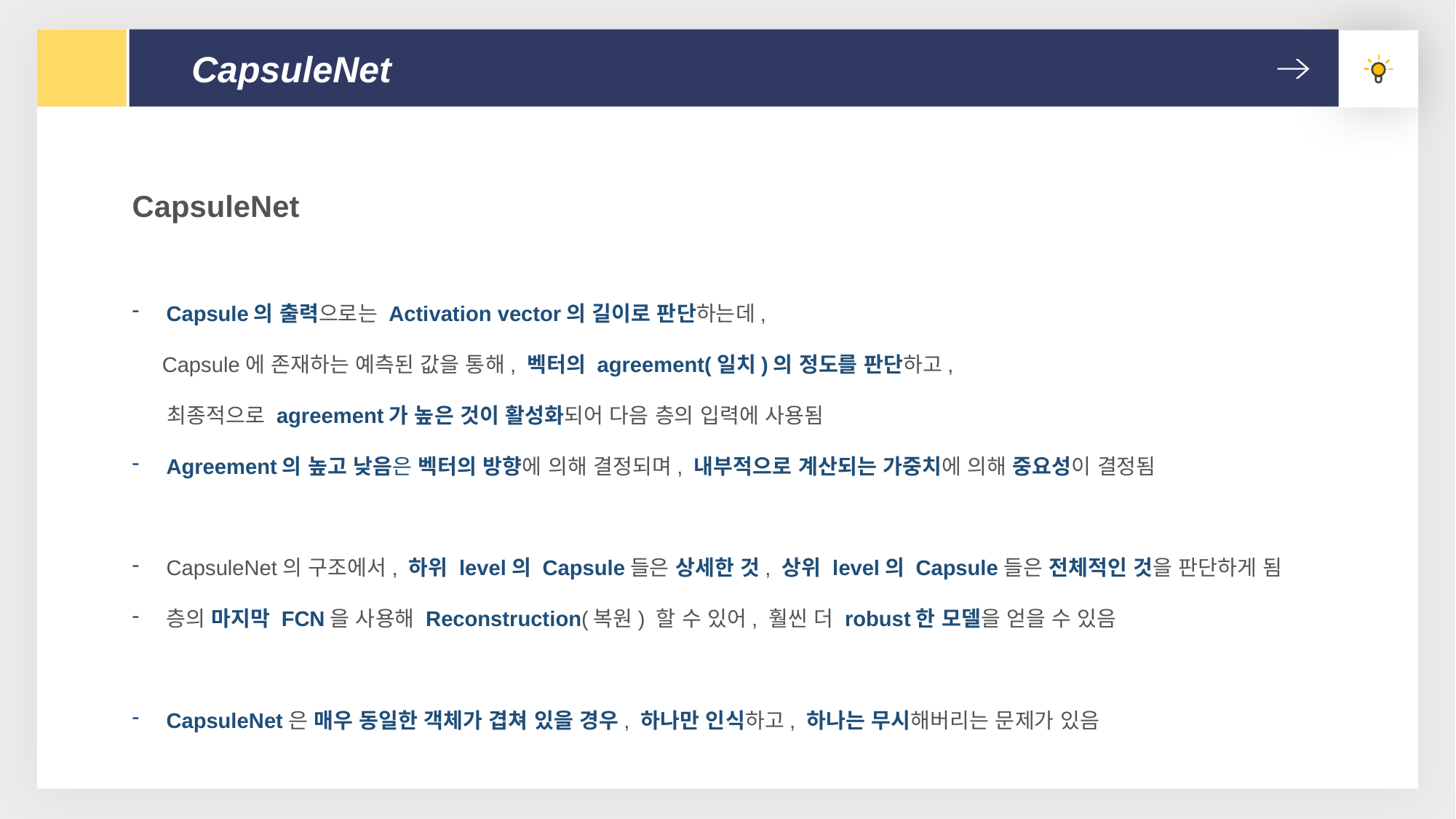

CapsuleNet

CapsuleNet

Capsule의 출력으로는 Activation vector의 길이로 판단하는데,
     Capsule에 존재하는 예측된 값을 통해, 벡터의 agreement(일치)의 정도를 판단하고,
     최종적으로 agreement가 높은 것이 활성화되어 다음 층의 입력에 사용됨
Agreement의 높고 낮음은 벡터의 방향에 의해 결정되며, 내부적으로 계산되는 가중치에 의해 중요성이 결정됨

CapsuleNet의 구조에서, 하위 level의 Capsule들은 상세한 것, 상위 level의 Capsule들은 전체적인 것을 판단하게 됨
층의 마지막 FCN을 사용해 Reconstruction(복원) 할 수 있어, 훨씬 더 robust한 모델을 얻을 수 있음

CapsuleNet은 매우 동일한 객체가 겹쳐 있을 경우, 하나만 인식하고, 하나는 무시해버리는 문제가 있음